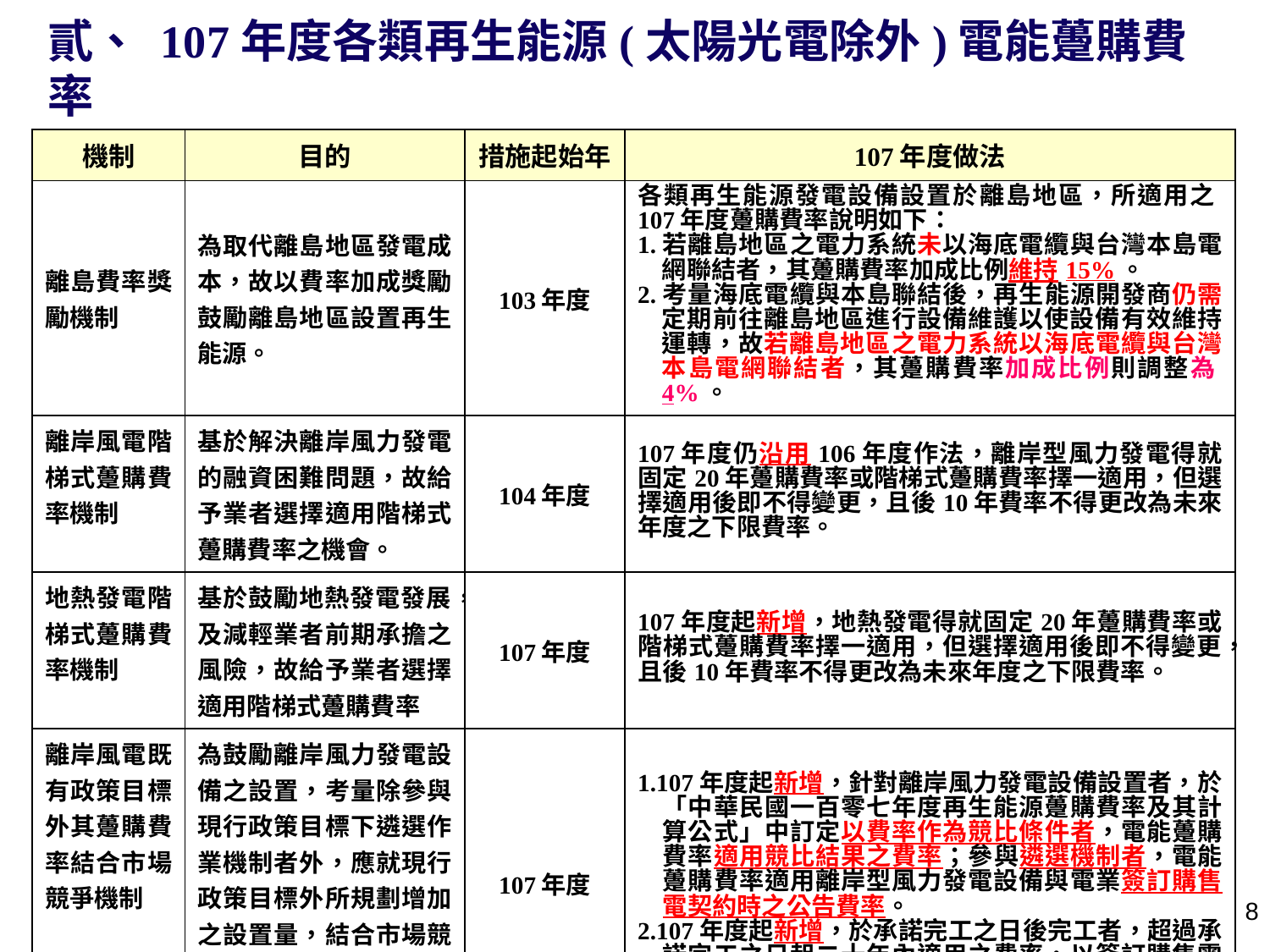

貳、 107年度各類再生能源(太陽光電除外)電能躉購費率
三、躉購制度獎勵及配套措施
| 機制 | 目的 | 措施起始年 | 107年度做法 |
| --- | --- | --- | --- |
| 離島費率獎勵機制 | 為取代離島地區發電成本，故以費率加成獎勵鼓勵離島地區設置再生能源。 | 103年度 | 各類再生能源發電設備設置於離島地區，所適用之107年度躉購費率說明如下： 1.若離島地區之電力系統未以海底電纜與台灣本島電網聯結者，其躉購費率加成比例維持15%。 2.考量海底電纜與本島聯結後，再生能源開發商仍需定期前往離島地區進行設備維護以使設備有效維持運轉，故若離島地區之電力系統以海底電纜與台灣本島電網聯結者，其躉購費率加成比例則調整為4%。 |
| 離岸風電階梯式躉購費率機制 | 基於解決離岸風力發電的融資困難問題，故給予業者選擇適用階梯式躉購費率之機會。 | 104年度 | 107年度仍沿用106年度作法，離岸型風力發電得就固定20年躉購費率或階梯式躉購費率擇一適用，但選擇適用後即不得變更，且後10年費率不得更改為未來年度之下限費率。 |
| 地熱發電階梯式躉購費率機制 | 基於鼓勵地熱發電發展，及減輕業者前期承擔之風險，故給予業者選擇適用階梯式躉購費率 | 107年度 | 107年度起新增，地熱發電得就固定20年躉購費率或階梯式躉購費率擇一適用，但選擇適用後即不得變更，且後10年費率不得更改為未來年度之下限費率。 |
| 離岸風電既有政策目標外其躉購費率結合市場競爭機制 | 為鼓勵離岸風力發電設備之設置，考量除參與現行政策目標下遴選作業機制者外，應就現行政策目標外所規劃增加之設置量，結合市場競爭機制，以適度調整躉購費率及平衡國家財政支出。 | 107年度 | 1.107年度起新增，針對離岸風力發電設備設置者，於「中華民國一百零七年度再生能源躉購費率及其計算公式」中訂定以費率作為競比條件者，電能躉購費率適用競比結果之費率；參與遴選機制者，電能躉購費率適用離岸型風力發電設備與電業簽訂購售電契約時之公告費率。 2.107年度起新增，於承諾完工之日後完工者，超過承諾完工之日起二十年內適用之費率，以簽訂購售電契約時當年度迴避成本或公告費率，取其較低者躉購。 |
8